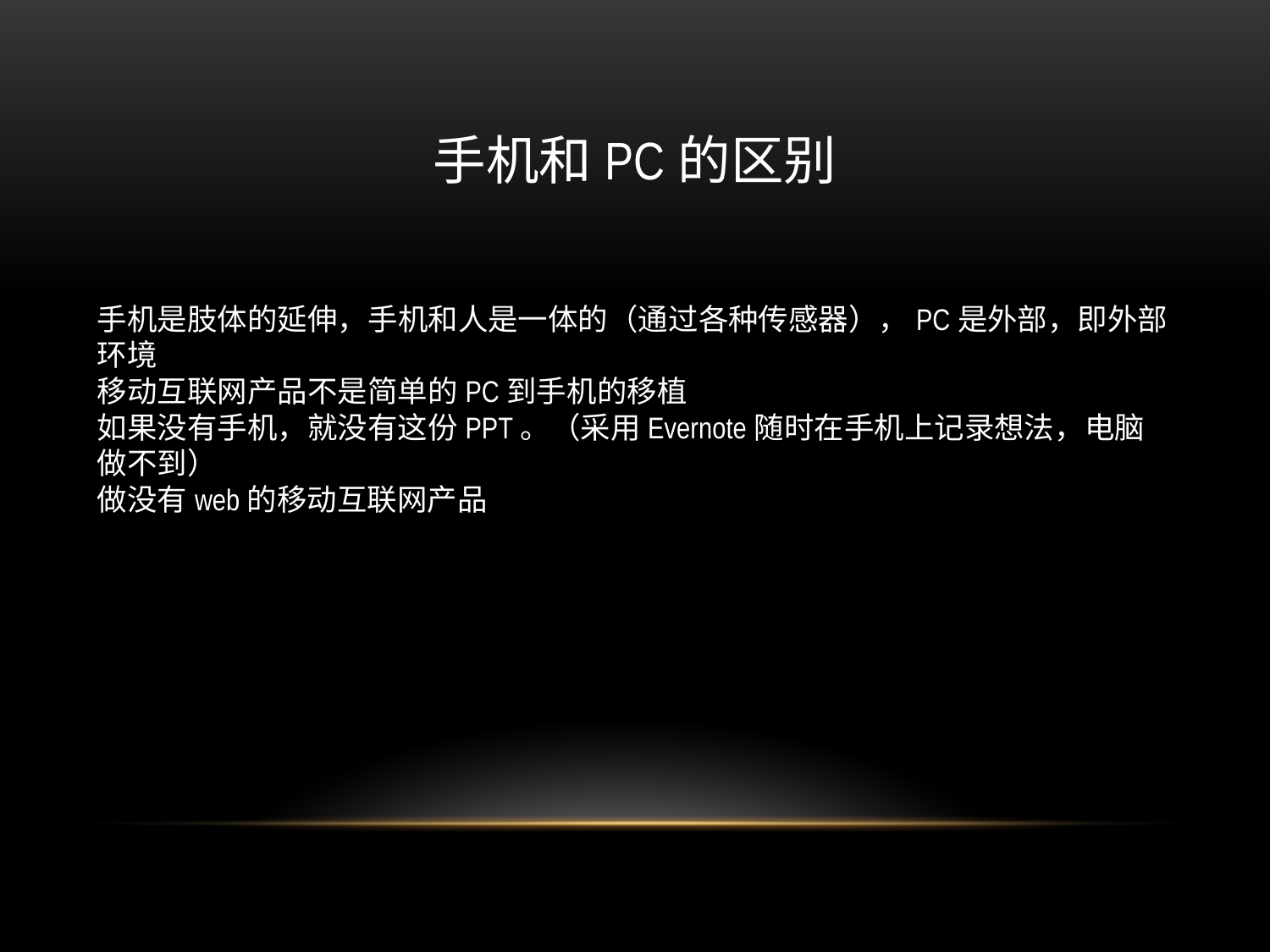

# 手机和PC的区别

手机是肢体的延伸，手机和人是一体的（通过各种传感器），PC是外部，即外部环境
移动互联网产品不是简单的PC到手机的移植
如果没有手机，就没有这份PPT。（采用Evernote随时在手机上记录想法，电脑做不到）
做没有web的移动互联网产品